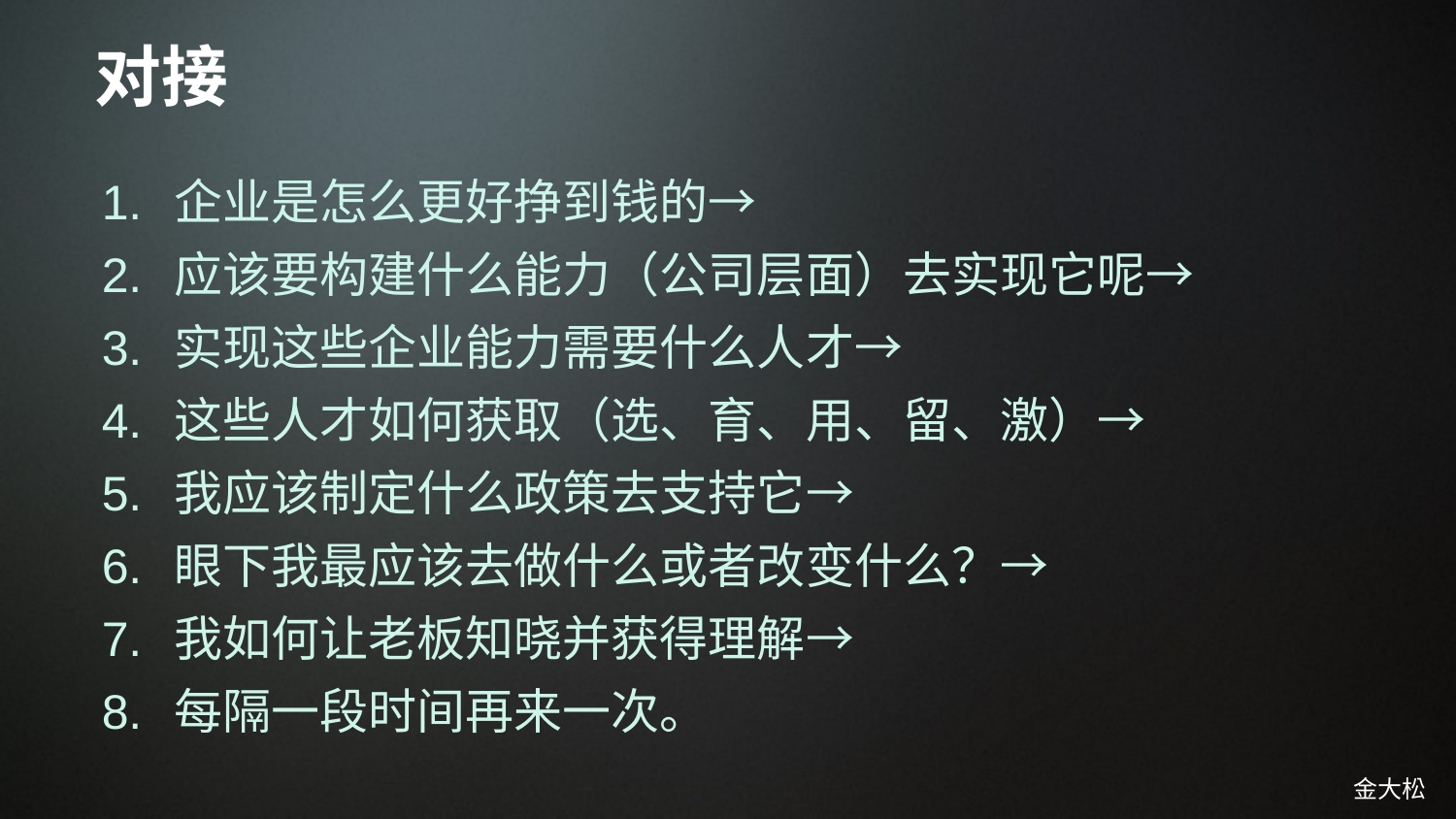

# 对接
企业是怎么更好挣到钱的→
应该要构建什么能力（公司层面）去实现它呢→
实现这些企业能力需要什么人才→
这些人才如何获取（选、育、用、留、激）→
我应该制定什么政策去支持它→
眼下我最应该去做什么或者改变什么？→
我如何让老板知晓并获得理解→
每隔一段时间再来一次。